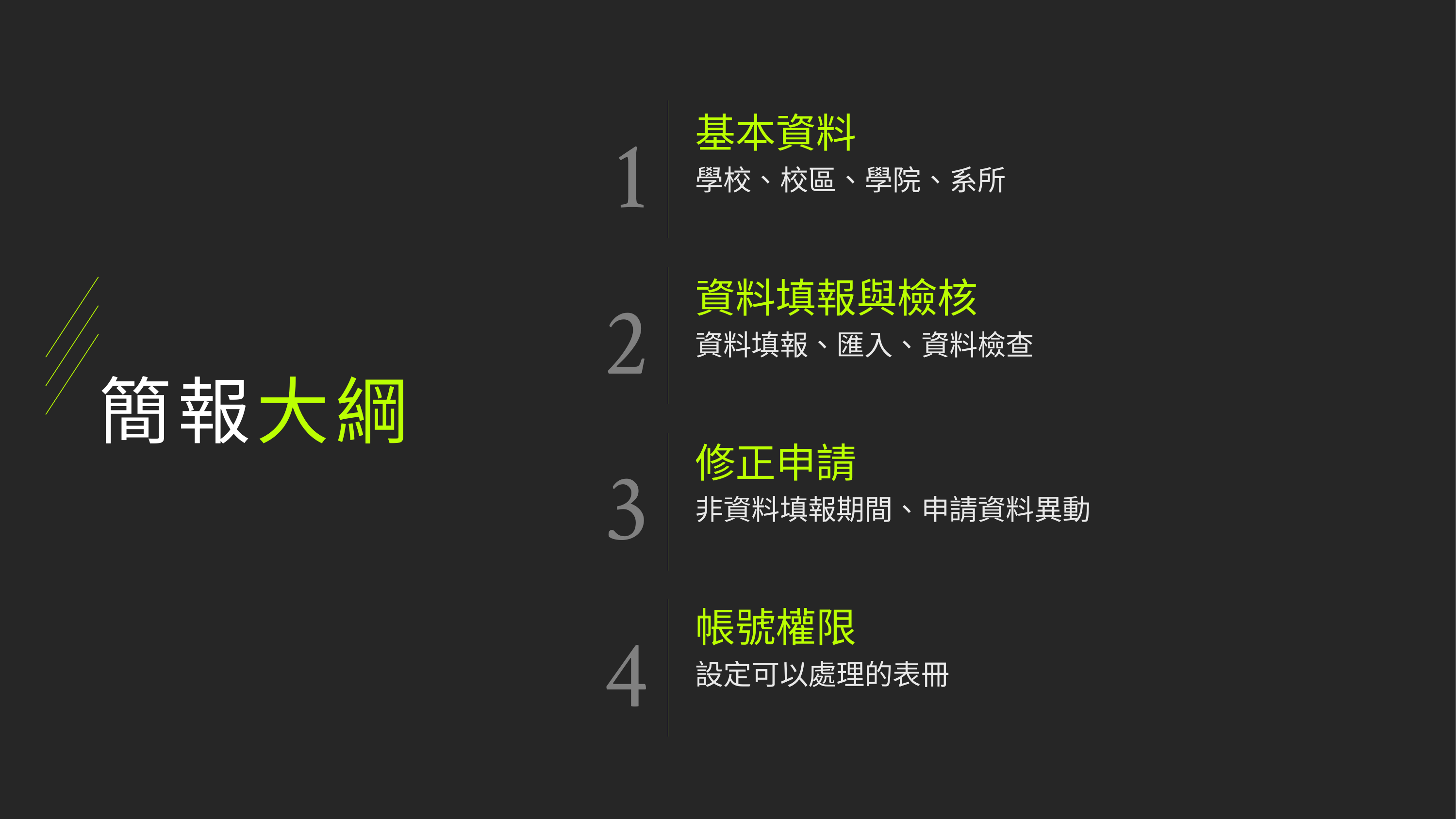

基本資料
學校、校區、學院、系所
資料填報與檢核
資料填報、匯入、資料檢查
# 簡報大綱
修正申請
非資料填報期間、申請資料異動
帳號權限
設定可以處理的表冊